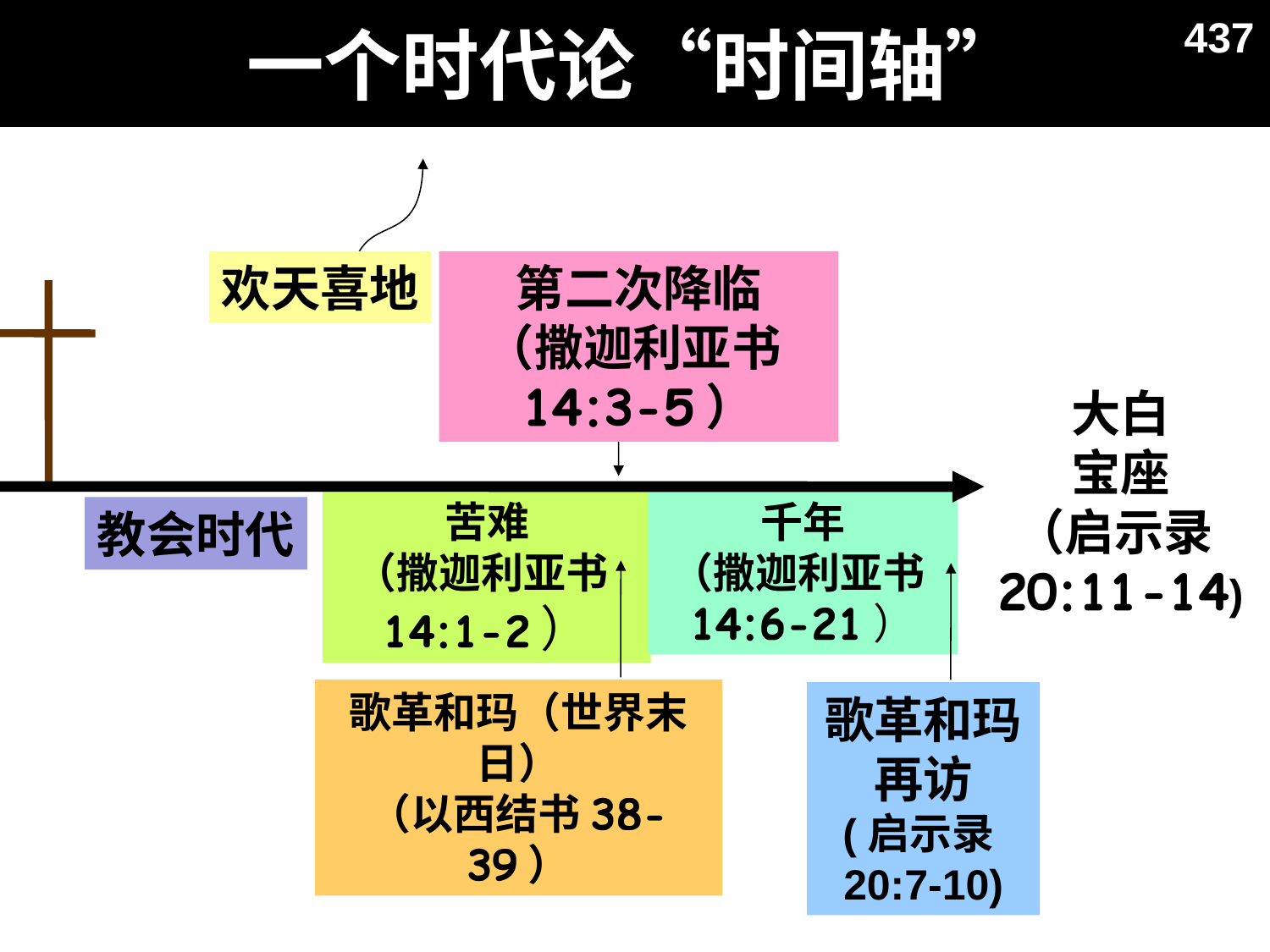

一个时代论“时间轴”
437
欢天喜地
第二次降临
（撒迦利亚书14:3-5）

大白
宝座
（启示录20:11-14)

苦难
（撒迦利亚书14:1-2）
千年
（撒迦利亚书14:6-21）
教会时代

歌革和玛（世界末日）
（以西结书38-39）
歌革和玛再访
(启示录20:7-10)